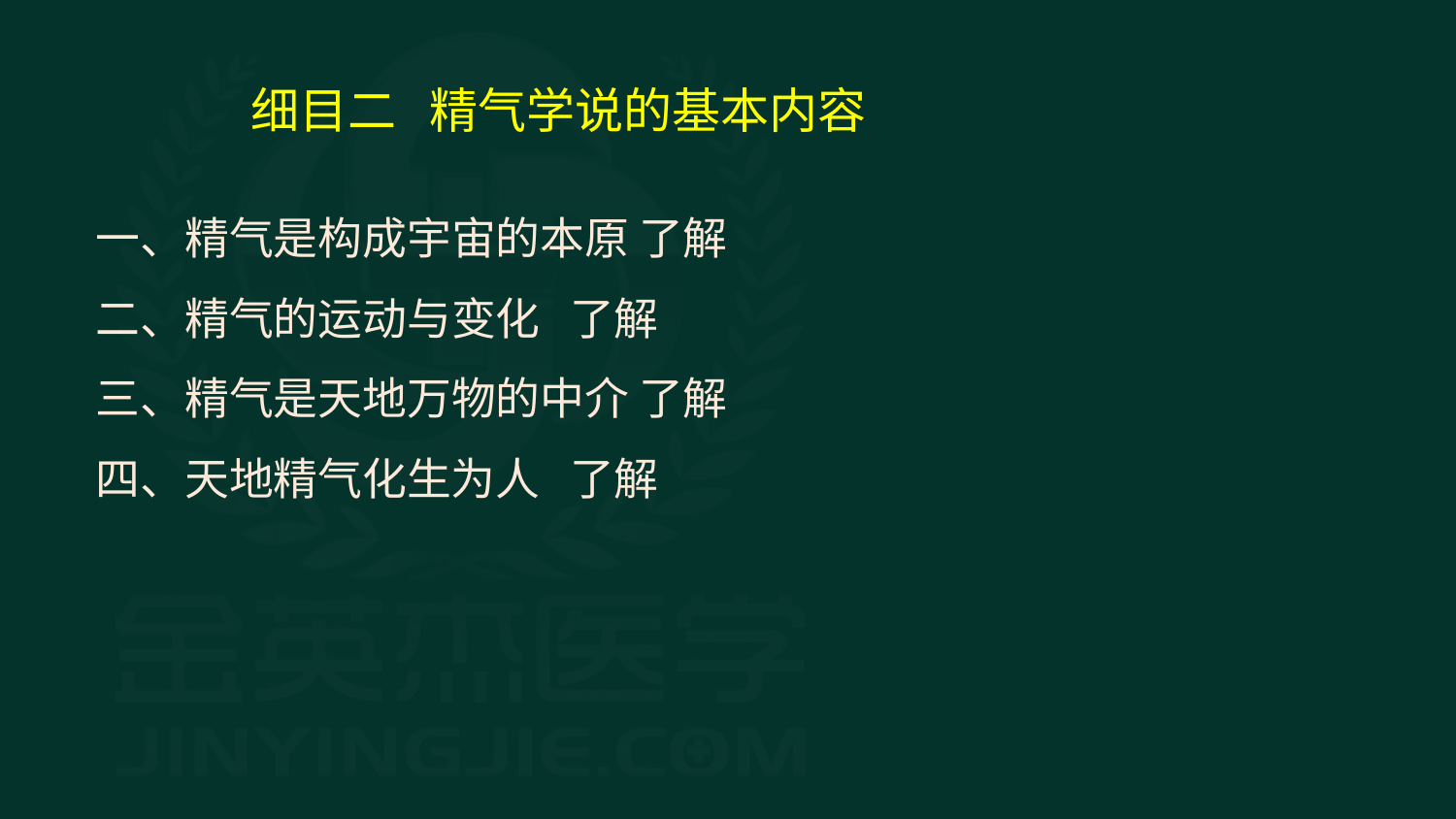

细目二   精气学说的基本内容
一、精气是构成宇宙的本原 了解
二、精气的运动与变化   了解
三、精气是天地万物的中介 了解
四、天地精气化生为人   了解